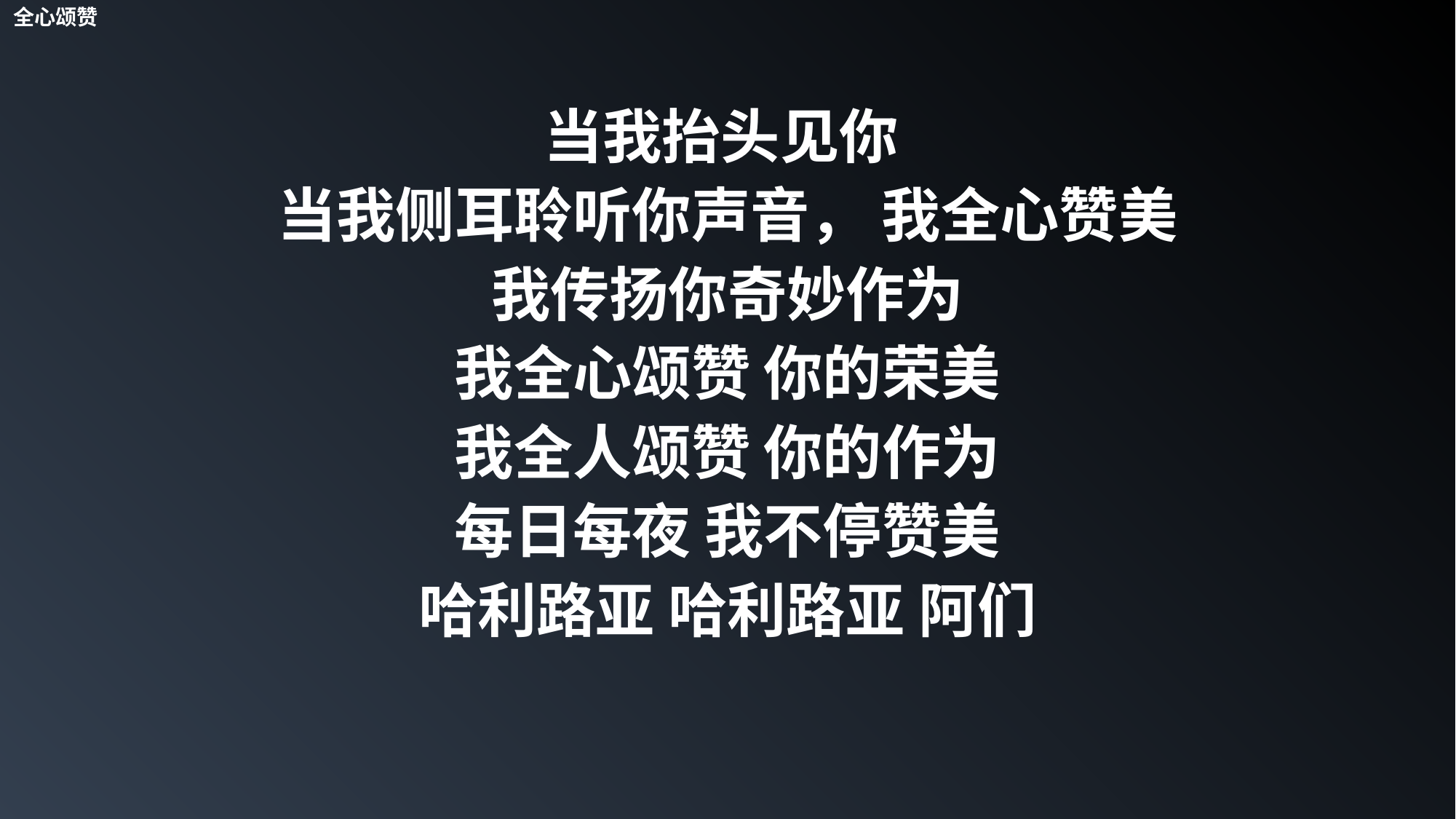

全心颂赞
当我抬头见你
当我侧耳聆听你声音， 我全心赞美
我传扬你奇妙作为
我全心颂赞 你的荣美
我全人颂赞 你的作为
每日每夜 我不停赞美
哈利路亚 哈利路亚 阿们